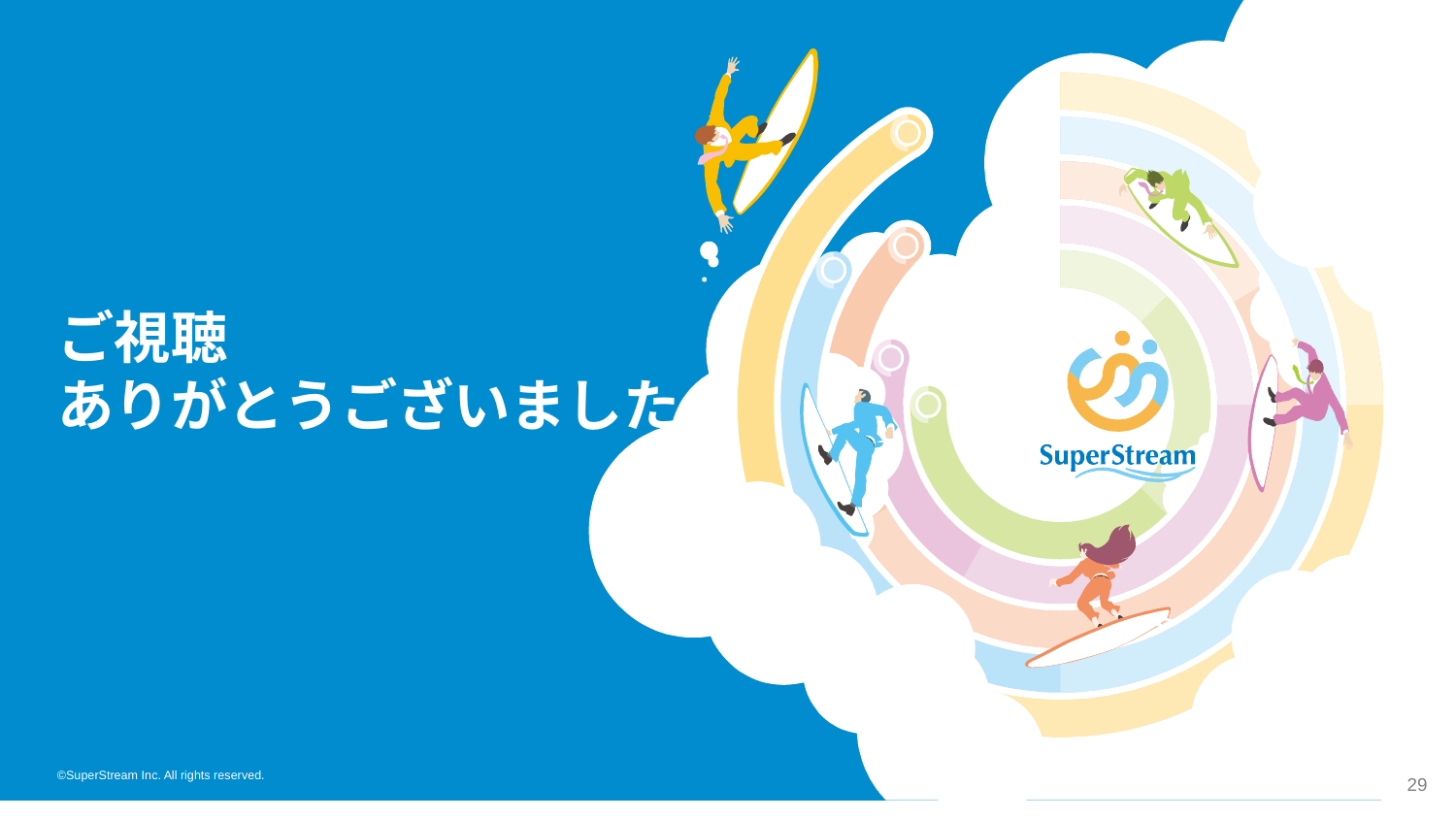

ご視聴
ありがとうございました
©SuperStream Inc. All rights reserved.
29